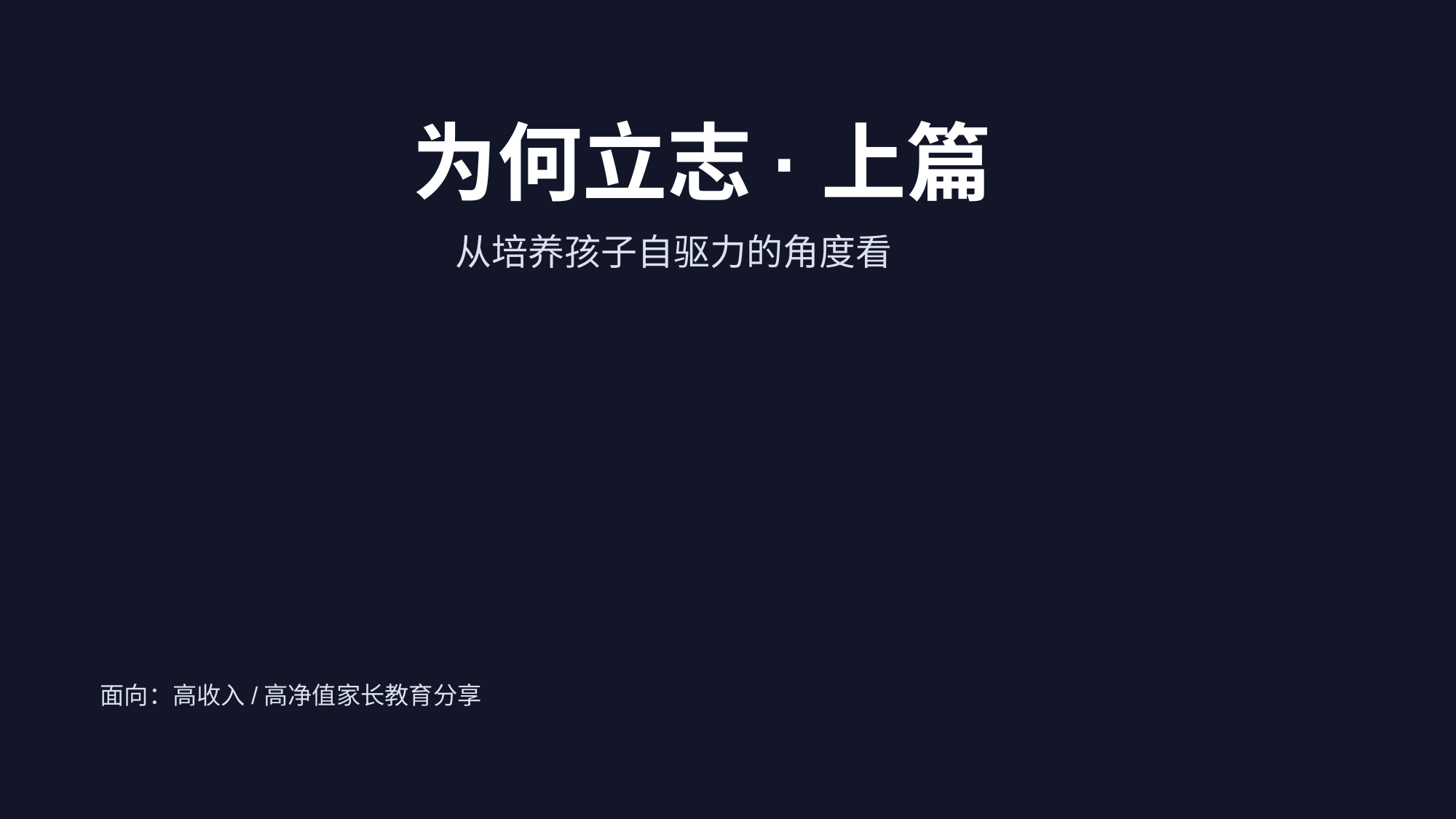

为何立志·上篇
从培养孩子自驱力的角度看
面向：高收入/高净值家长教育分享